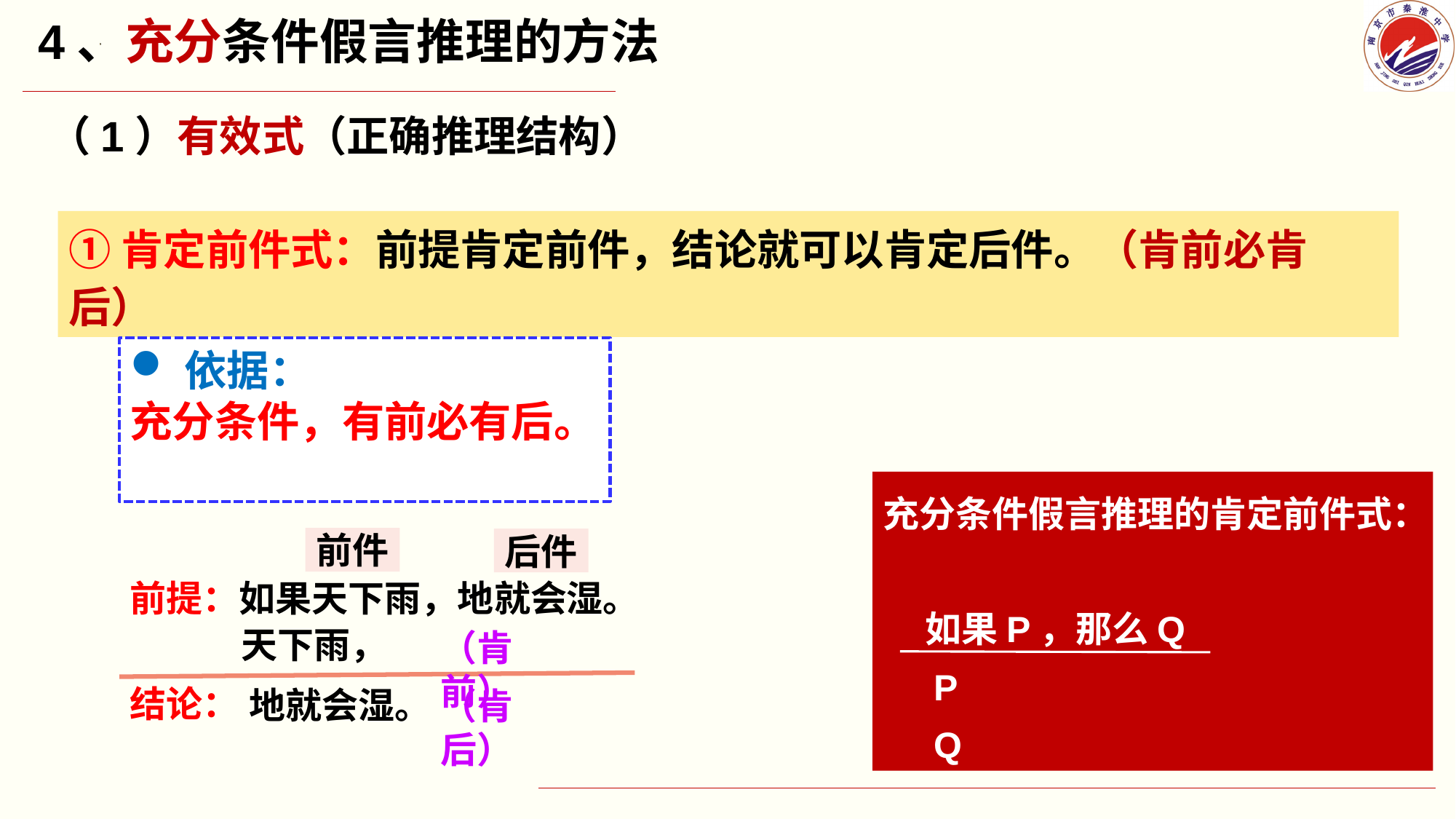

4、充分条件假言推理的方法
（1）有效式（正确推理结构）
①肯定前件式：前提肯定前件，结论就可以肯定后件。（肯前必肯后）
依据：
充分条件，有前必有后。
充分条件假言推理的肯定前件式：
     如果P，那么Q
     P
     Q
前件
后件
前提：如果天下雨，地就会湿。
天下雨，
（肯前）
结论：
地就会湿。
（肯后）